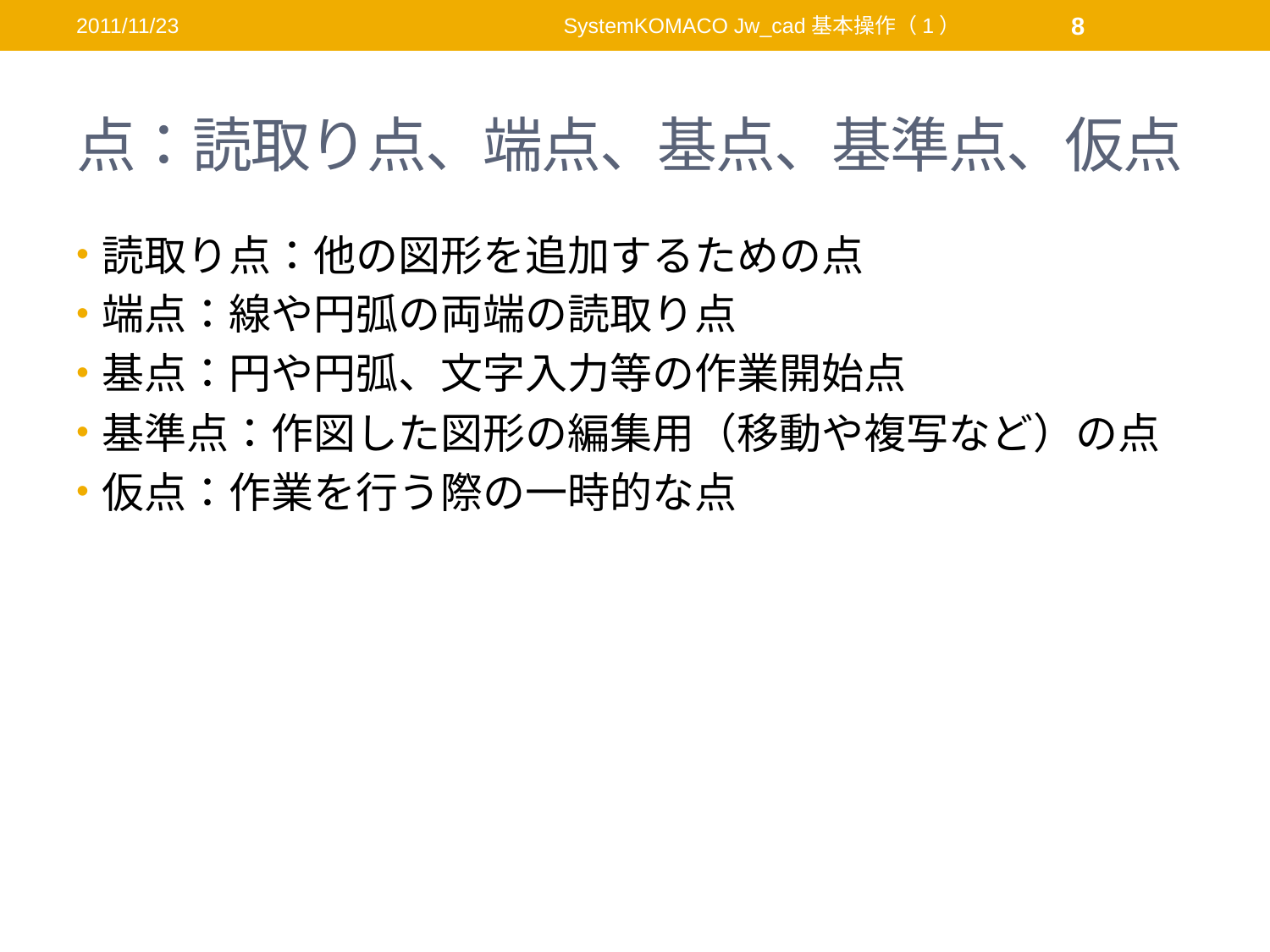

2011/11/23
SystemKOMACO Jw_cad基本操作（1）
8
# 点：読取り点、端点、基点、基準点、仮点
読取り点：他の図形を追加するための点
端点：線や円弧の両端の読取り点
基点：円や円弧、文字入力等の作業開始点
基準点：作図した図形の編集用（移動や複写など）の点
仮点：作業を行う際の一時的な点